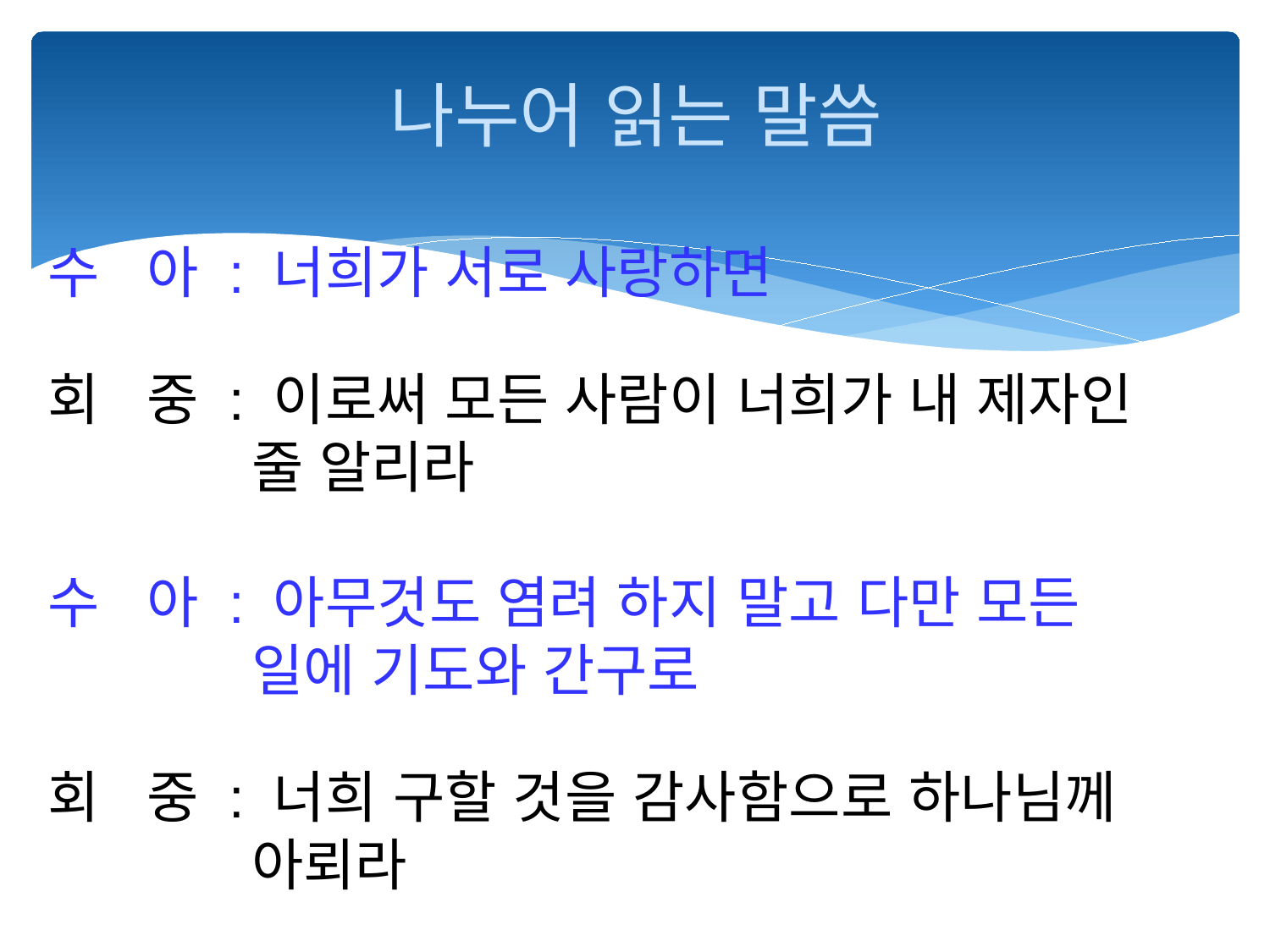

# 나누어 읽는 말씀
수   아 : 너희가 서로 사랑하면

회   중 : 이로써 모든 사람이 너희가 내 제자인
            줄 알리라

수   아 : 아무것도 염려 하지 말고 다만 모든
            일에 기도와 간구로

회   중 : 너희 구할 것을 감사함으로 하나님께
            아뢰라